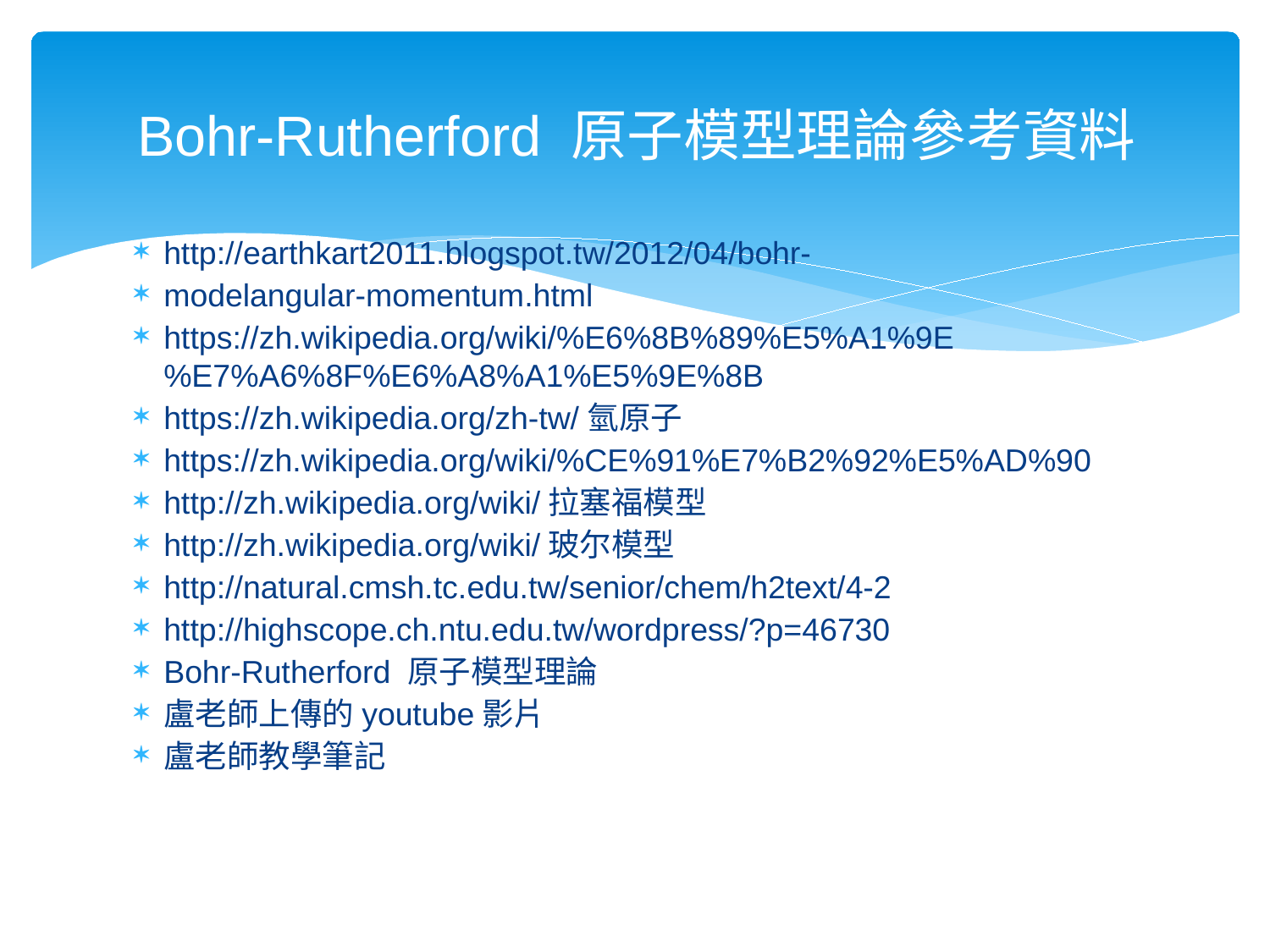

Bohr-Rutherford 原子模型理論參考資料
http://earthkart2011.blogspot.tw/2012/04/bohr-
modelangular-momentum.html
https://zh.wikipedia.org/wiki/%E6%8B%89%E5%A1%9E%E7%A6%8F%E6%A8%A1%E5%9E%8B
https://zh.wikipedia.org/zh-tw/氫原子
https://zh.wikipedia.org/wiki/%CE%91%E7%B2%92%E5%AD%90
http://zh.wikipedia.org/wiki/拉塞福模型
http://zh.wikipedia.org/wiki/玻尔模型
http://natural.cmsh.tc.edu.tw/senior/chem/h2text/4-2
http://highscope.ch.ntu.edu.tw/wordpress/?p=46730
Bohr-Rutherford 原子模型理論
盧老師上傳的youtube影片
盧老師教學筆記